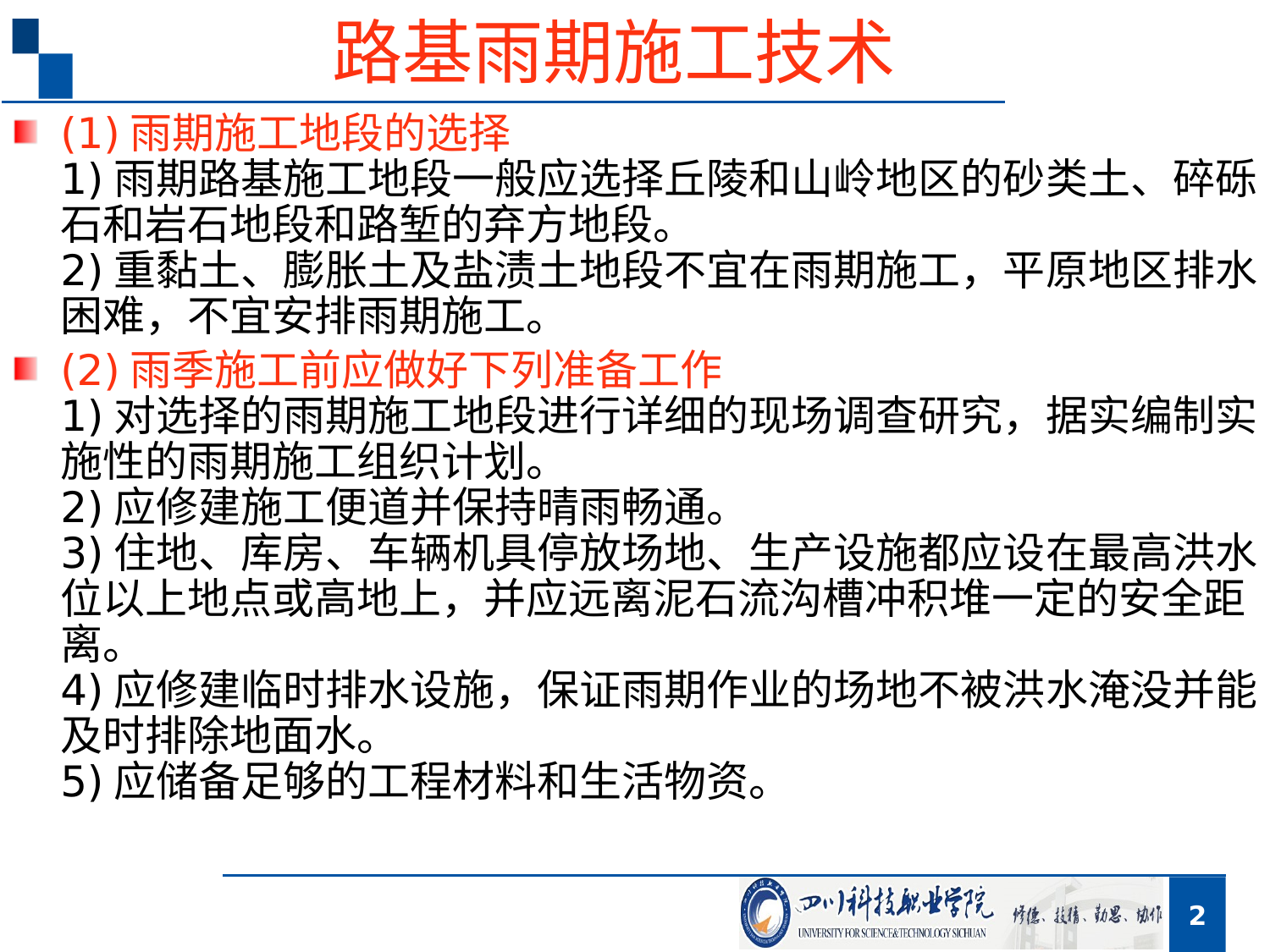

# 路基雨期施工技术
(1)雨期施工地段的选择
1)雨期路基施工地段一般应选择丘陵和山岭地区的砂类土、碎砾石和岩石地段和路堑的弃方地段。
2)重黏土、膨胀土及盐渍土地段不宜在雨期施工，平原地区排水困难，不宜安排雨期施工。
(2)雨季施工前应做好下列准备工作
1)对选择的雨期施工地段进行详细的现场调查研究，据实编制实施性的雨期施工组织计划。
2)应修建施工便道并保持晴雨畅通。
3)住地、库房、车辆机具停放场地、生产设施都应设在最高洪水位以上地点或高地上，并应远离泥石流沟槽冲积堆一定的安全距离。
4)应修建临时排水设施，保证雨期作业的场地不被洪水淹没并能及时排除地面水。
5)应储备足够的工程材料和生活物资。